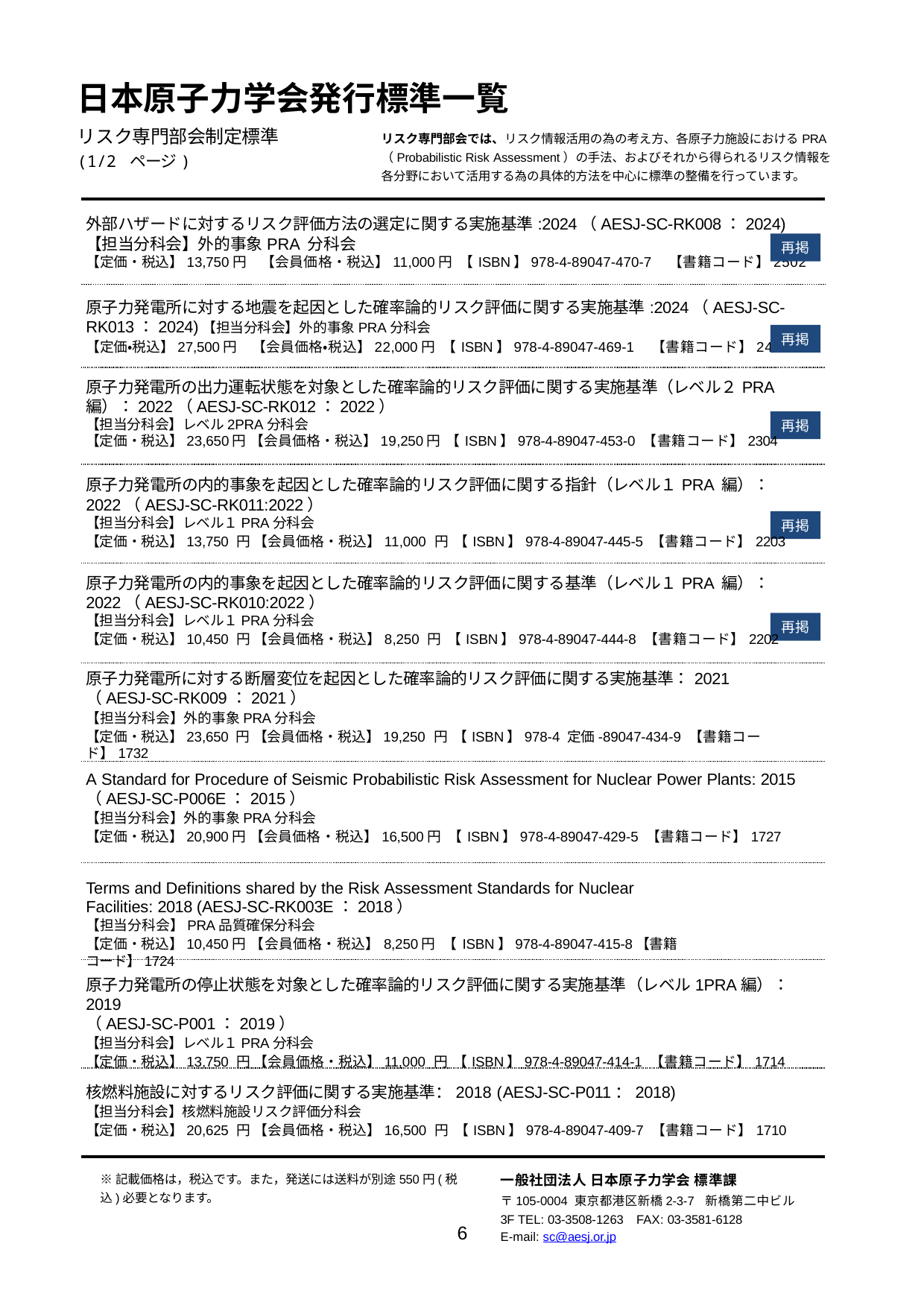

日本原子力学会発行標準一覧
リスク専門部会制定標準
(1/2 ページ)
リスク専門部会では、リスク情報活用の為の考え方、各原子力施設におけるPRA
（Probabilistic Risk Assessment）の手法、およびそれから得られるリスク情報を各分野において活用する為の具体的方法を中心に標準の整備を行っています。

外部ハザードに対するリスク評価方法の選定に関する実施基準:2024（AESJ-SC-RK008：2024)
【担当分科会】外的事象PRA 分科会
【定価・税込】13,750円　【会員価格・税込】11,000円 【ISBN】978-4-89047-470-7　【書籍コード】2502
再掲

原子力発電所に対する地震を起因とした確率論的リスク評価に関する実施基準:2024（AESJ-SC-RK013：2024)【担当分科会】外的事象PRA分科会
【定価・税込】27,500円　【会員価格・税込】22,000円 【ISBN】978-4-89047-469-1　【書籍コード】2404
再掲

原子力発電所の出力運転状態を対象とした確率論的リスク評価に関する実施基準（レベル２PRA編）：2022（AESJ-SC-RK012：2022）
【担当分科会】レベル2PRA分科会
【定価・税込】23,650円 【会員価格・税込】19,250円 【ISBN】978-4-89047-453-0 【書籍コード】2304
再掲

原子力発電所の内的事象を起因とした確率論的リスク評価に関する指針（レベル１PRA 編）：2022（AESJ-SC-RK011:2022）
【担当分科会】レベル１PRA分科会
【定価・税込】13,750 円 【会員価格・税込】11,000 円 【ISBN】978-4-89047-445-5 【書籍コード】2203
再掲

原子力発電所の内的事象を起因とした確率論的リスク評価に関する基準（レベル１PRA 編）：2022（AESJ-SC-RK010:2022）
【担当分科会】レベル１PRA分科会
【定価・税込】10,450 円 【会員価格・税込】8,250 円 【ISBN】978-4-89047-444-8 【書籍コード】2202
再掲

原子力発電所に対する断層変位を起因とした確率論的リスク評価に関する実施基準：2021
（AESJ-SC-RK009：2021）
【担当分科会】外的事象PRA分科会
【定価・税込】23,650 円 【会員価格・税込】19,250 円 【ISBN】978-4 定価-89047-434-9 【書籍コード】1732

A Standard for Procedure of Seismic Probabilistic Risk Assessment for Nuclear Power Plants: 2015
（AESJ-SC-P006E：2015）
【担当分科会】外的事象PRA分科会
【定価・税込】20,900円 【会員価格・税込】16,500円 【ISBN】978-4-89047-429-5 【書籍コード】1727

Terms and Definitions shared by the Risk Assessment Standards for Nuclear Facilities: 2018 (AESJ-SC-RK003E：2018）
【担当分科会】PRA品質確保分科会
【定価・税込】10,450円 【会員価格・税込】8,250円 【ISBN】978-4-89047-415-8【書籍コード】1724

原子力発電所の停止状態を対象とした確率論的リスク評価に関する実施基準（レベル1PRA編）：2019
（AESJ-SC-P001：2019）
【担当分科会】レベル１PRA分科会
【定価・税込】13,750 円 【会員価格・税込】11,000 円 【ISBN】978-4-89047-414-1 【書籍コード】1714

核燃料施設に対するリスク評価に関する実施基準：2018 (AESJ-SC-P011：2018)
【担当分科会】核燃料施設リスク評価分科会
【定価・税込】20,625 円 【会員価格・税込】16,500 円 【ISBN】978-4-89047-409-7 【書籍コード】1710

※記載価格は，税込です。また，発送には送料が別途550円(税込)必要となります。
一般社団法人 日本原子力学会 標準課
〒105-0004 東京都港区新橋2-3-7  新橋第二中ビル3F TEL: 03-3508-1263  FAX: 03-3581-6128
E-mail: sc@aesj.or.jp
6